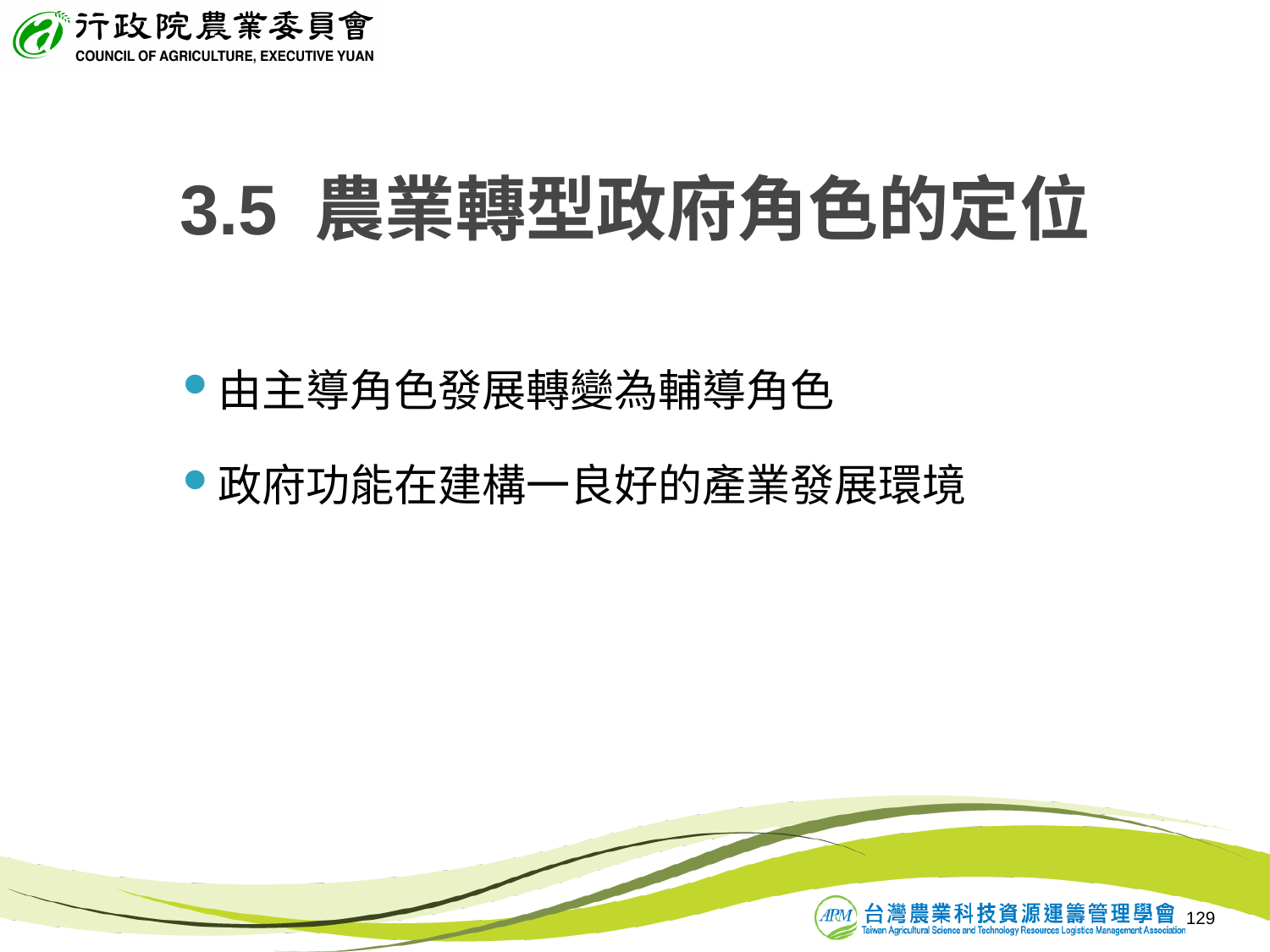

# 3.5 農業轉型政府角色的定位
由主導角色發展轉變為輔導角色
政府功能在建構一良好的產業發展環境
129